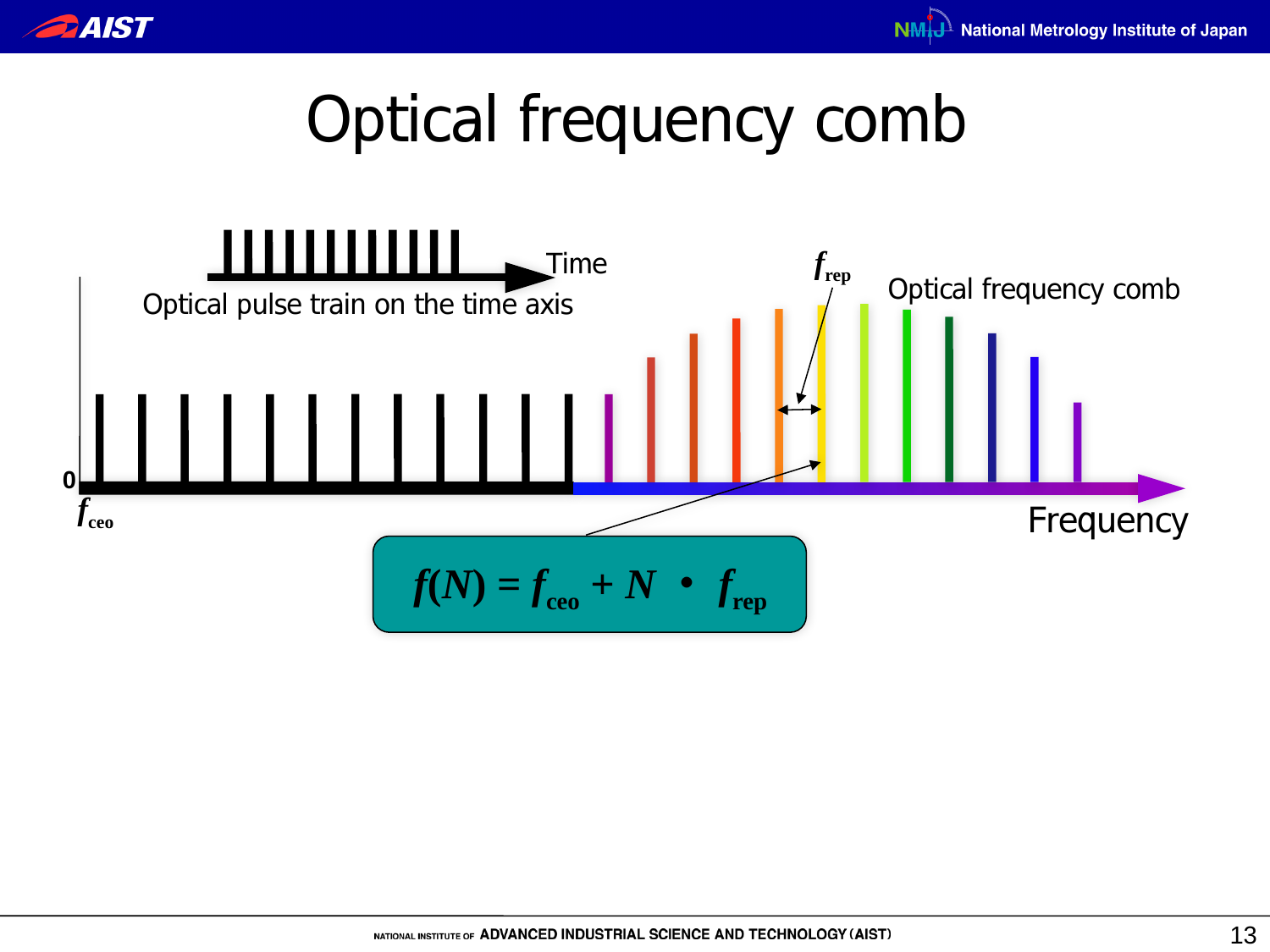

Optical frequency comb

frep
Time

Optical frequency comb

Optical pulse train on the time axis

0

fceo

Frequency

f(N) = fceo + N・frep

This frequency exists because of a
change of a carrier phase to an optical
pulse envelope
13